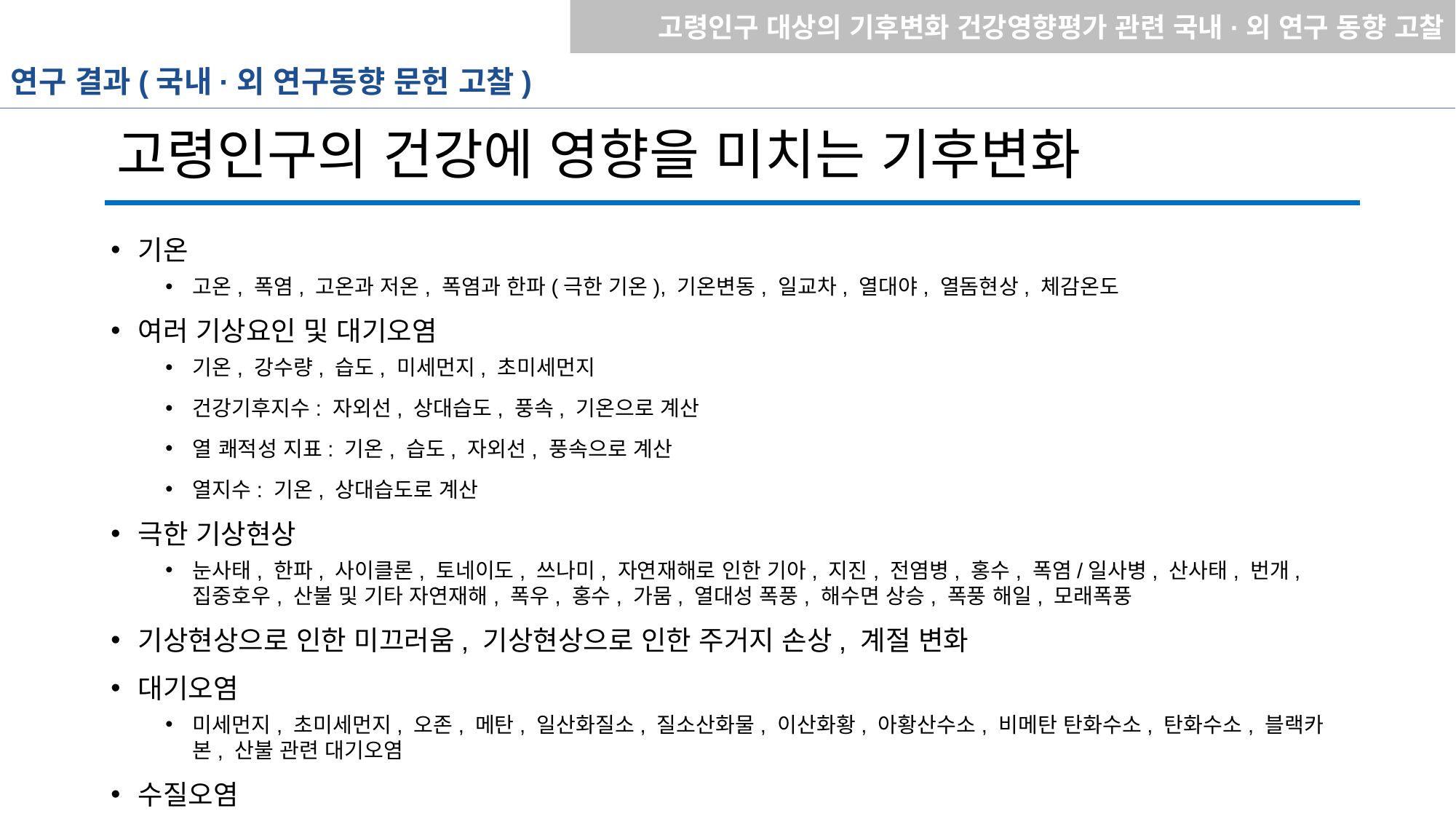

고령인구 대상의 기후변화 건강영향평가 관련 국내·외 연구 동향 고찰
연구 결과(국내·외 연구동향 문헌 고찰)
# 고령인구의 건강에 영향을 미치는 기후변화
기온
고온, 폭염, 고온과 저온, 폭염과 한파(극한 기온), 기온변동, 일교차, 열대야, 열돔현상, 체감온도
여러 기상요인 및 대기오염
기온, 강수량, 습도, 미세먼지, 초미세먼지
건강기후지수: 자외선, 상대습도, 풍속, 기온으로 계산
열 쾌적성 지표: 기온, 습도, 자외선, 풍속으로 계산
열지수: 기온, 상대습도로 계산
극한 기상현상
눈사태, 한파, 사이클론, 토네이도, 쓰나미, 자연재해로 인한 기아, 지진, 전염병, 홍수, 폭염/일사병, 산사태, 번개, 집중호우, 산불 및 기타 자연재해, 폭우, 홍수, 가뭄, 열대성 폭풍, 해수면 상승, 폭풍 해일, 모래폭풍
기상현상으로 인한 미끄러움, 기상현상으로 인한 주거지 손상, 계절 변화
대기오염
미세먼지, 초미세먼지, 오존, 메탄, 일산화질소, 질소산화물, 이산화황, 아황산수소, 비메탄 탄화수소, 탄화수소, 블랙카본, 산불 관련 대기오염
수질오염